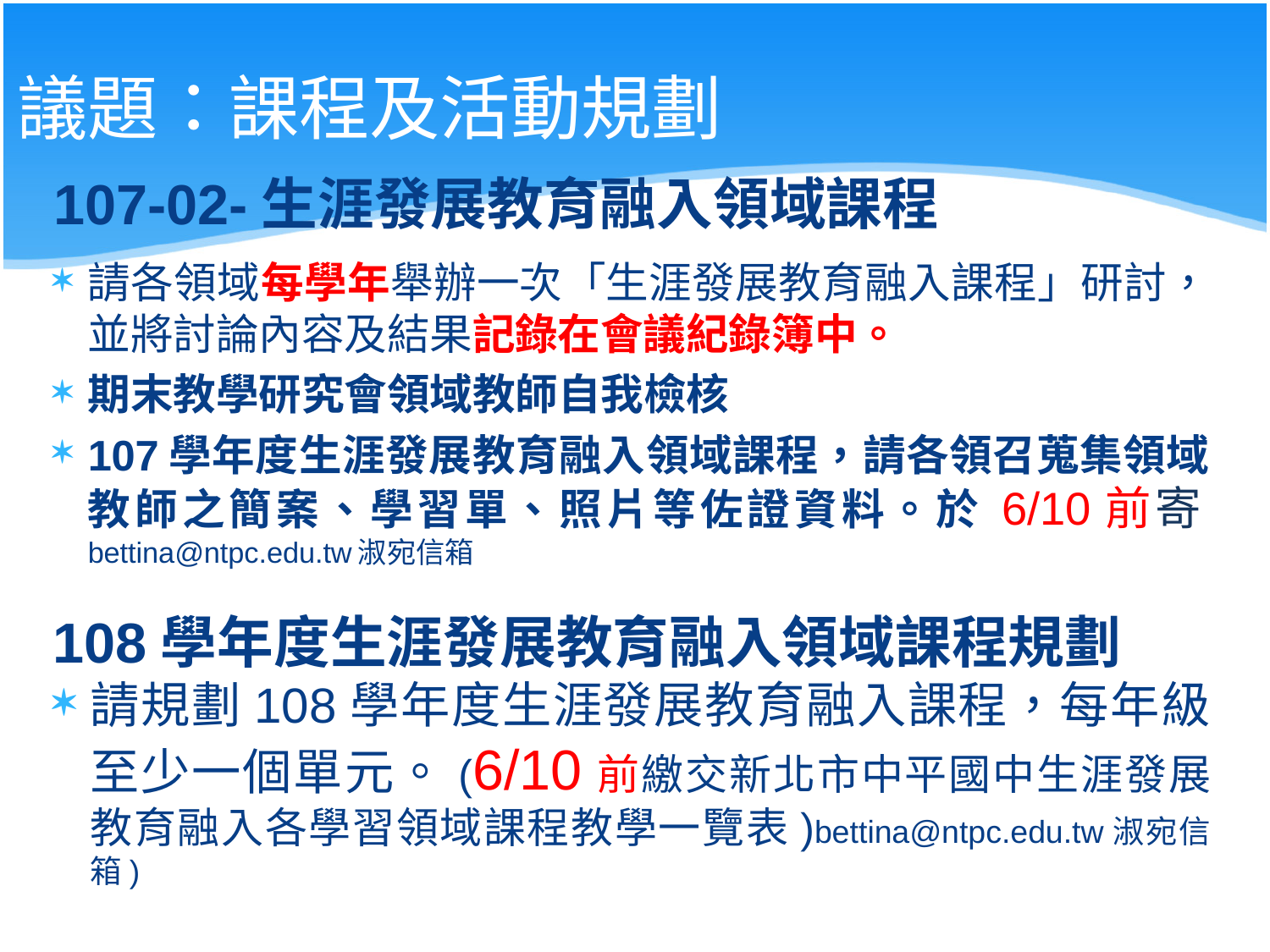

# 議題：課程及活動規劃
107-02-生涯發展教育融入領域課程

請各領域每學年舉辦一次「生涯發展教育融入課程」研討，並將討論內容及結果記錄在會議紀錄簿中。
期末教學研究會領域教師自我檢核
107學年度生涯發展教育融入領域課程，請各領召蒐集領域教師之簡案、學習單、照片等佐證資料。於 6/10前寄bettina@ntpc.edu.tw淑宛信箱

108學年度生涯發展教育融入領域課程規劃

請規劃108學年度生涯發展教育融入課程，每年級至少一個單元。(6/10前繳交新北市中平國中生涯發展教育融入各學習領域課程教學一覽表)bettina@ntpc.edu.tw淑宛信箱)